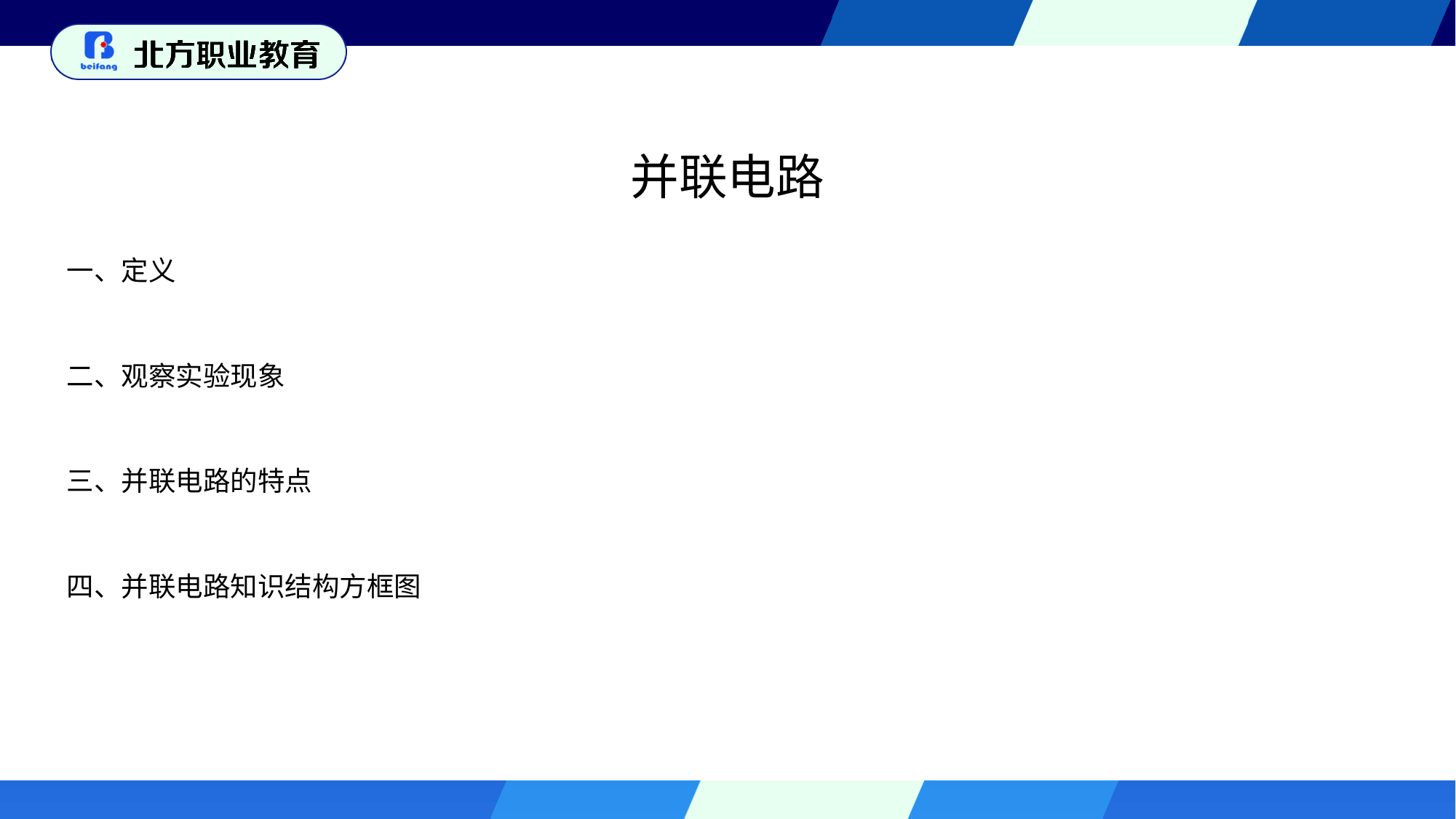

并联电路
一、定义
二、观察实验现象
三、并联电路的特点
四、并联电路知识结构方框图